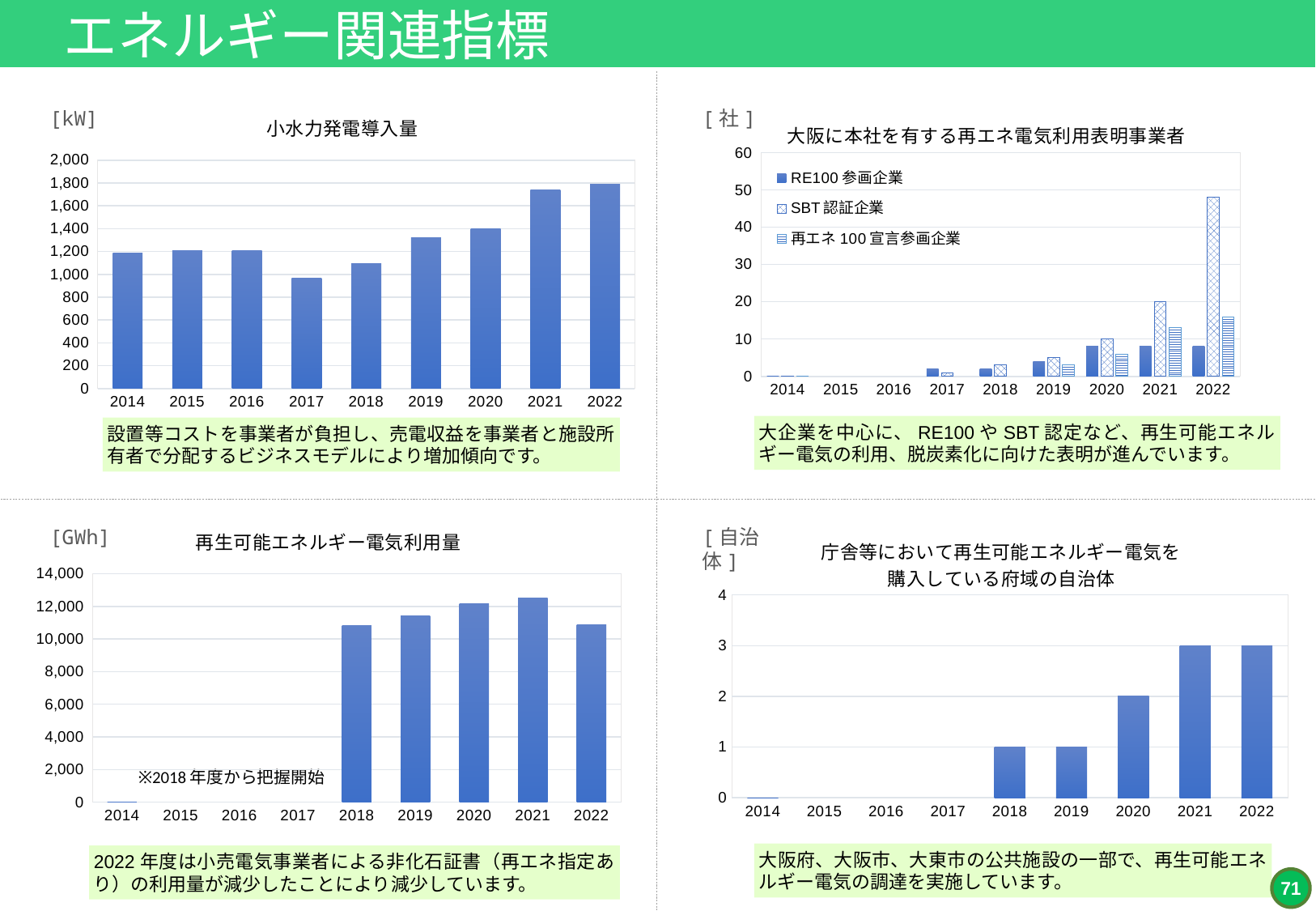

エネルギー関連指標

### Chart:

| Category | 小水力発電導入量 |
|---|---|
| 2014 | 1184.0 |
| 2015 | 1204.0 |
| 2016 | 1204.0 |
| 2017 | 964.0 |
| 2018 | 1097.0 |
| 2019 | 1321.0 |
| 2020 | 1396.0 |
| 2021 | 1739.0 |
| 2022 | 1786.0 |
[kW]
[社]

### Chart: 大阪に本社を有する再エネ電気利用表明事業者

| Category | RE100参画企業 | SBT認証企業 | 再エネ100宣言参画企業 |
|---|---|---|---|
| 2014 | 0.0 | 0.0 | 0.0 |
| 2015 | None | None | None |
| 2016 | None | None | None |
| 2017 | 2.0 | 1.0 | None |
| 2018 | 2.0 | 3.0 | None |
| 2019 | 4.0 | 5.0 | 3.0 |
| 2020 | 8.0 | 10.0 | 6.0 |
| 2021 | 8.0 | 20.0 | 13.0 |
| 2022 | 8.0 | 48.0 | 16.0 |
大企業を中心に、RE100やSBT認定など、再生可能エネルギー電気の利用、脱炭素化に向けた表明が進んでいます。
設置等コストを事業者が負担し、売電収益を事業者と施設所有者で分配するビジネスモデルにより増加傾向です。

### Chart:

| Category | 再生可能エネルギー電気利用量 |
|---|---|
| 2014 | 0.0 |
| 2015 | None |
| 2016 | None |
| 2017 | None |
| 2018 | 10814.837153732262 |
| 2019 | 11429.726518748259 |
| 2020 | 12182.636144538763 |
| 2021 | 12529.632694392074 |
| 2022 | 10856.206243787334 |
[GWh]
[自治体]

### Chart: 庁舎等において再生可能エネルギー電気を
購入している府域の自治体

| Category | 再エネ調達自治体 |
|---|---|
| 2014 | 0.0 |
| 2015 | None |
| 2016 | None |
| 2017 | None |
| 2018 | 1.0 |
| 2019 | 1.0 |
| 2020 | 2.0 |
| 2021 | 3.0 |
| 2022 | 3.0 |
※2018年度から把握開始
大阪府、大阪市、大東市の公共施設の一部で、再生可能エネルギー電気の調達を実施しています。
2022年度は小売電気事業者による非化石証書（再エネ指定あり）の利用量が減少したことにより減少しています。
71